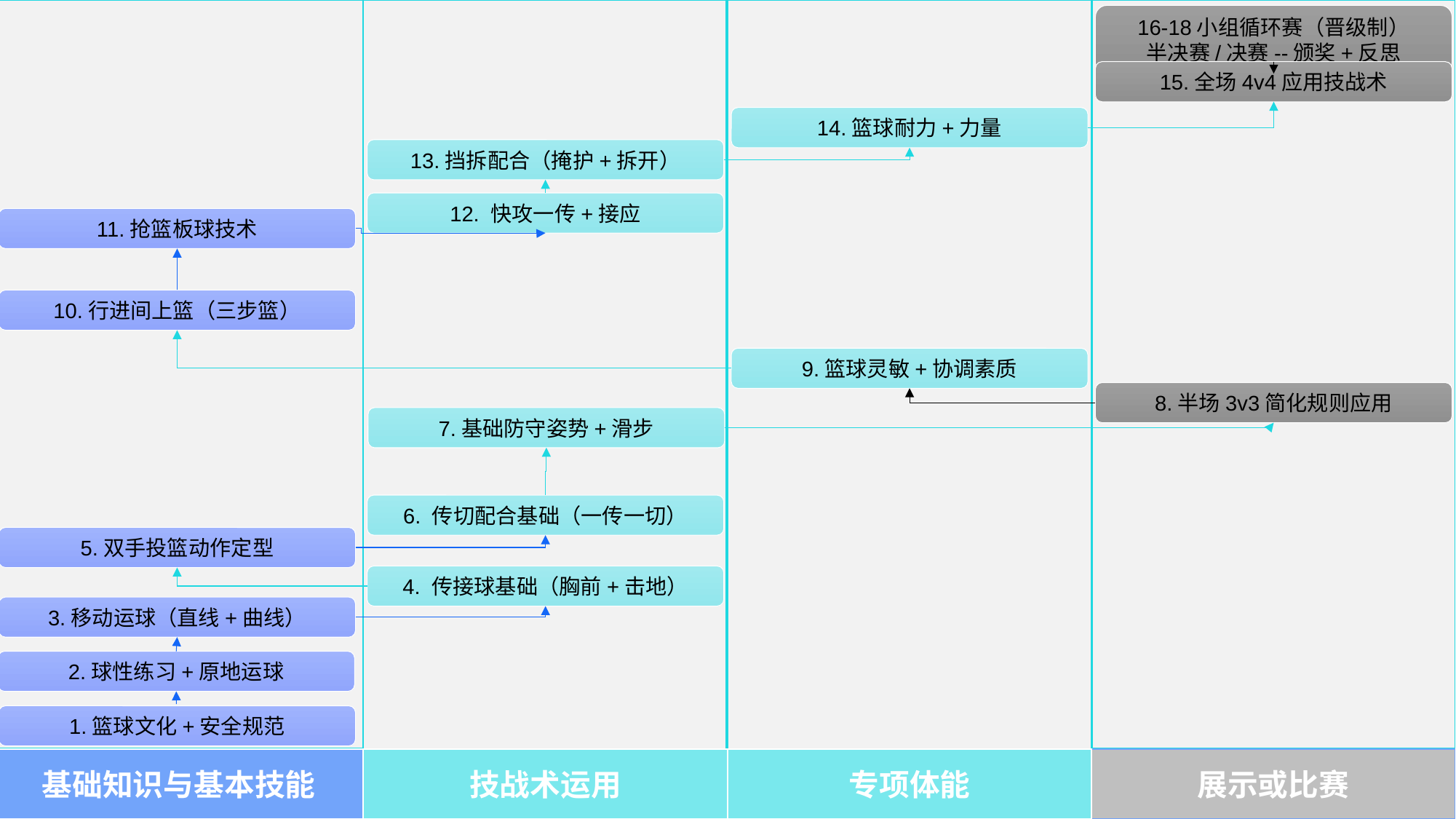

16-18小组循环赛（晋级制）
半决赛/决赛--颁奖+反思
15.全场4v4应用技战术
14.篮球耐力+力量
13.挡拆配合（掩护+拆开）
12. 快攻一传+接应
11.抢篮板球技术
10.行进间上篮（三步篮）
9.篮球灵敏+协调素质
8.半场3v3简化规则应用
7.基础防守姿势+滑步
6. 传切配合基础（一传一切）
5.双手投篮动作定型
4. 传接球基础（胸前+击地）
3.移动运球（直线+曲线）
2.球性练习+原地运球
1.篮球文化+安全规范
技战术运用
基础知识与基本技能
专项体能
展示或比赛